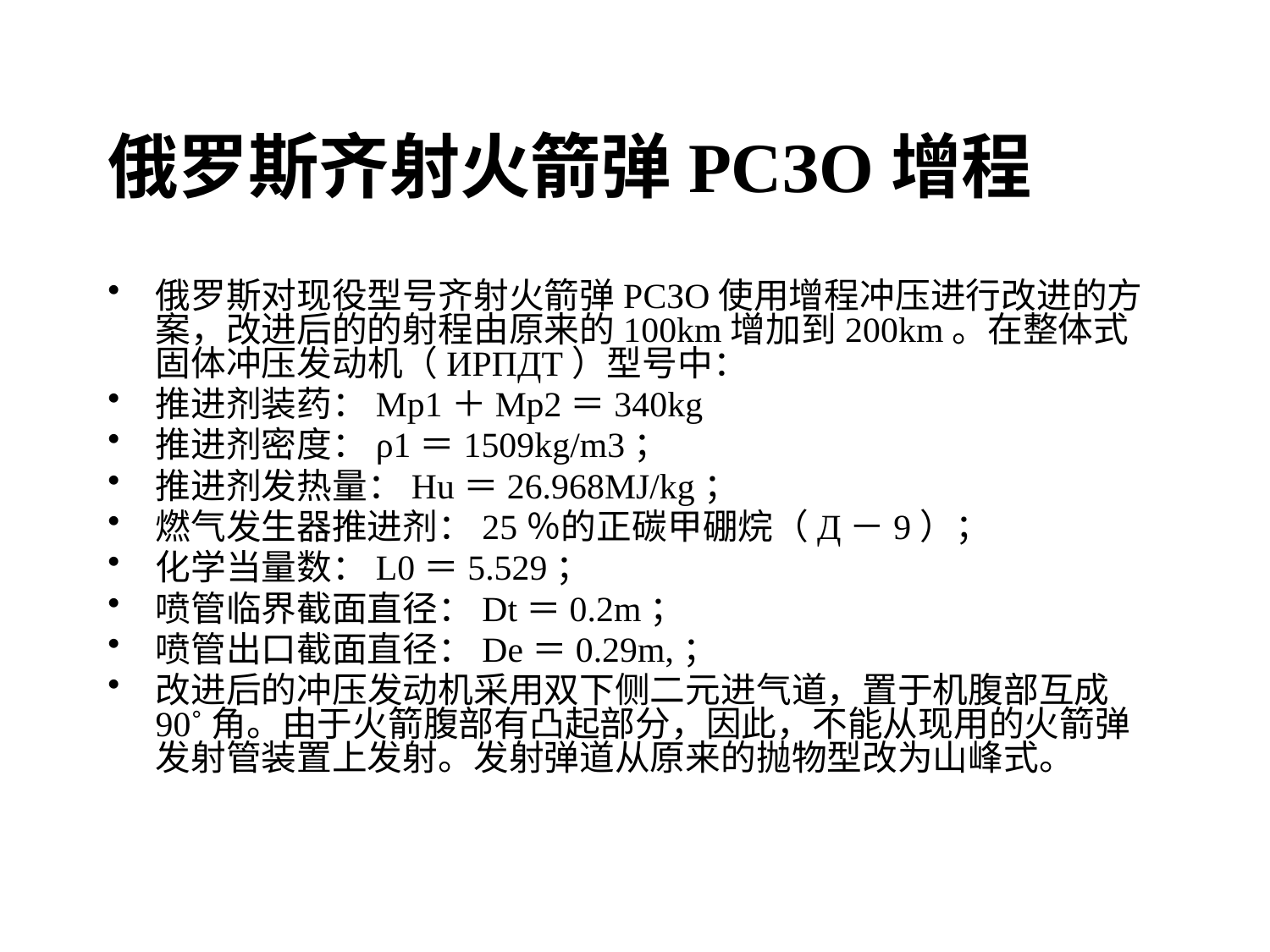

# 俄罗斯齐射火箭弹PCЗО增程
俄罗斯对现役型号齐射火箭弹PCЗО使用增程冲压进行改进的方案，改进后的的射程由原来的100km增加到200km。在整体式固体冲压发动机（ИРПДТ）型号中：
推进剂装药：Mp1＋Mp2＝340kg
推进剂密度：ρ1＝1509kg/m3；
推进剂发热量：Hu＝26.968MJ/kg；
燃气发生器推进剂：25％的正碳甲硼烷（Д－9）；
化学当量数：L0＝5.529；
喷管临界截面直径：Dt＝0.2m；
喷管出口截面直径：De＝0.29m,；
改进后的冲压发动机采用双下侧二元进气道，置于机腹部互成90˚角。由于火箭腹部有凸起部分，因此，不能从现用的火箭弹发射管装置上发射。发射弹道从原来的抛物型改为山峰式。